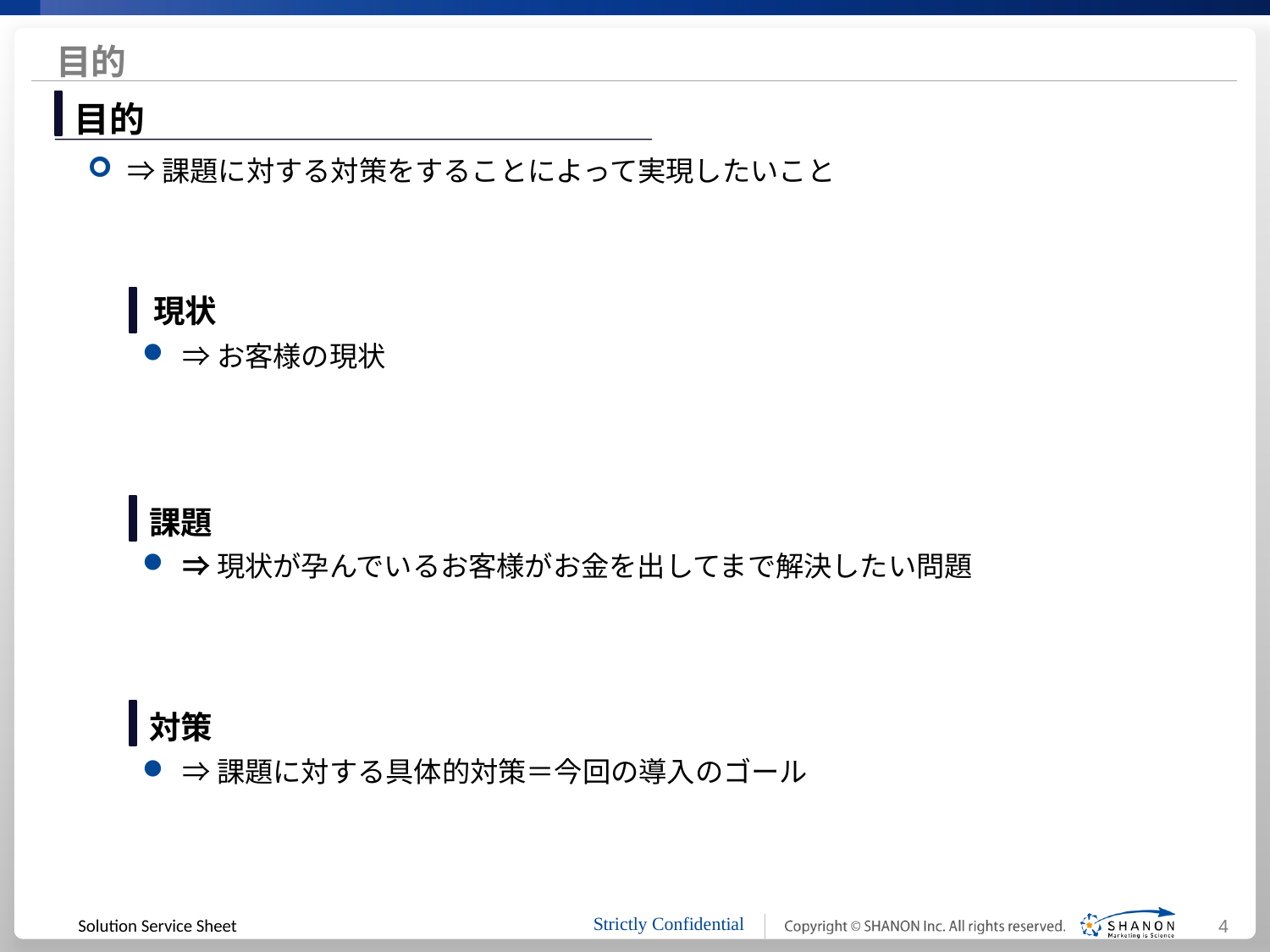

# 目的

目的

⇒課題に対する対策をすることによって実現したいこと
現状

⇒お客様の現状

課題
⇒現状が孕んでいるお客様がお金を出してまで解決したい問題

対策
⇒課題に対する具体的対策＝今回の導入のゴール
4